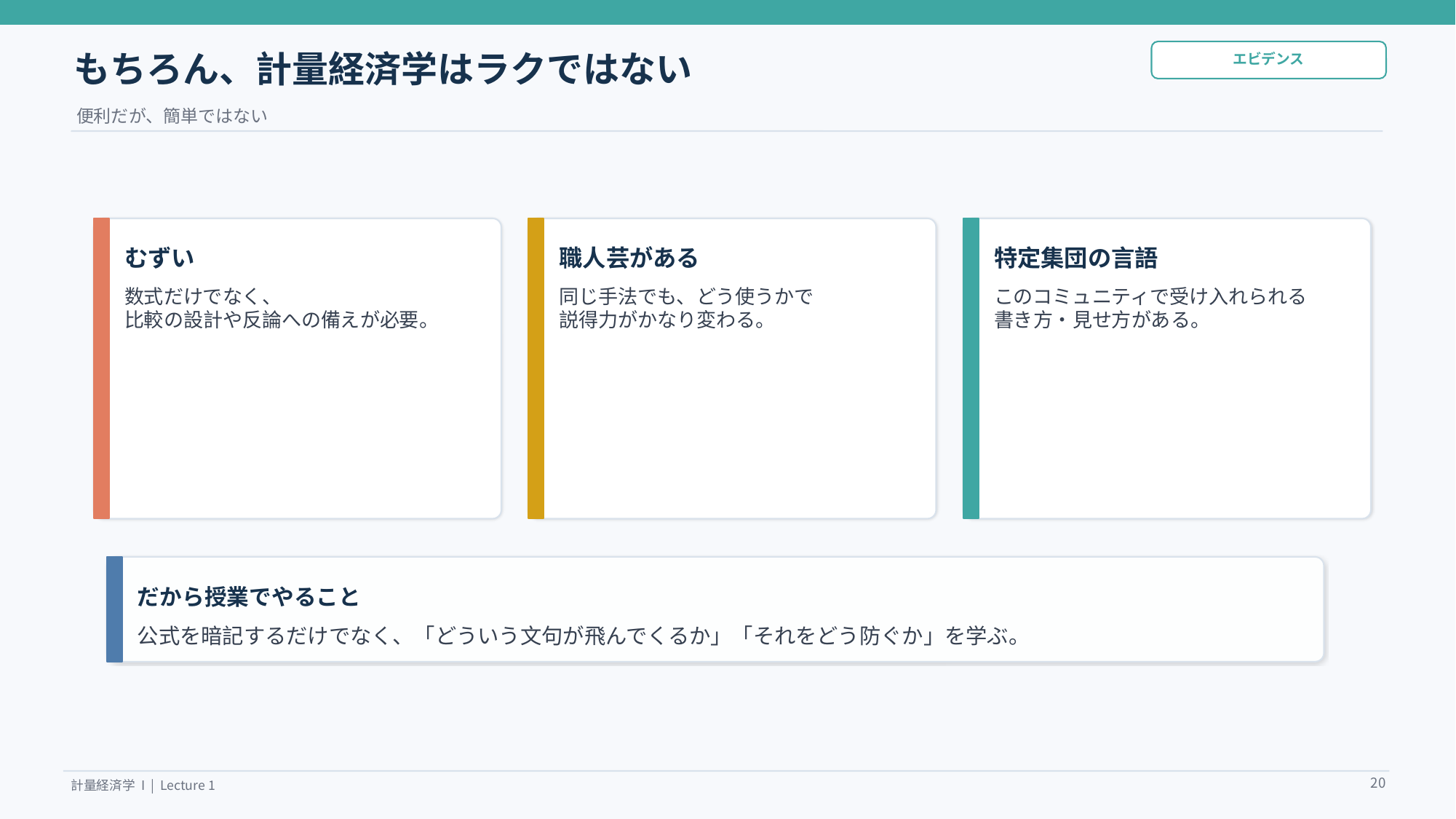

もちろん、計量経済学はラクではない

エビデンス
便利だが、簡単ではない

むずい
職人芸がある
特定集団の言語
数式だけでなく、
比較の設計や反論への備えが必要。
同じ手法でも、どう使うかで
説得力がかなり変わる。
このコミュニティで受け入れられる
書き方・見せ方がある。

だから授業でやること
公式を暗記するだけでなく、「どういう文句が飛んでくるか」「それをどう防ぐか」を学ぶ。

20
計量経済学 I  |  Lecture 1